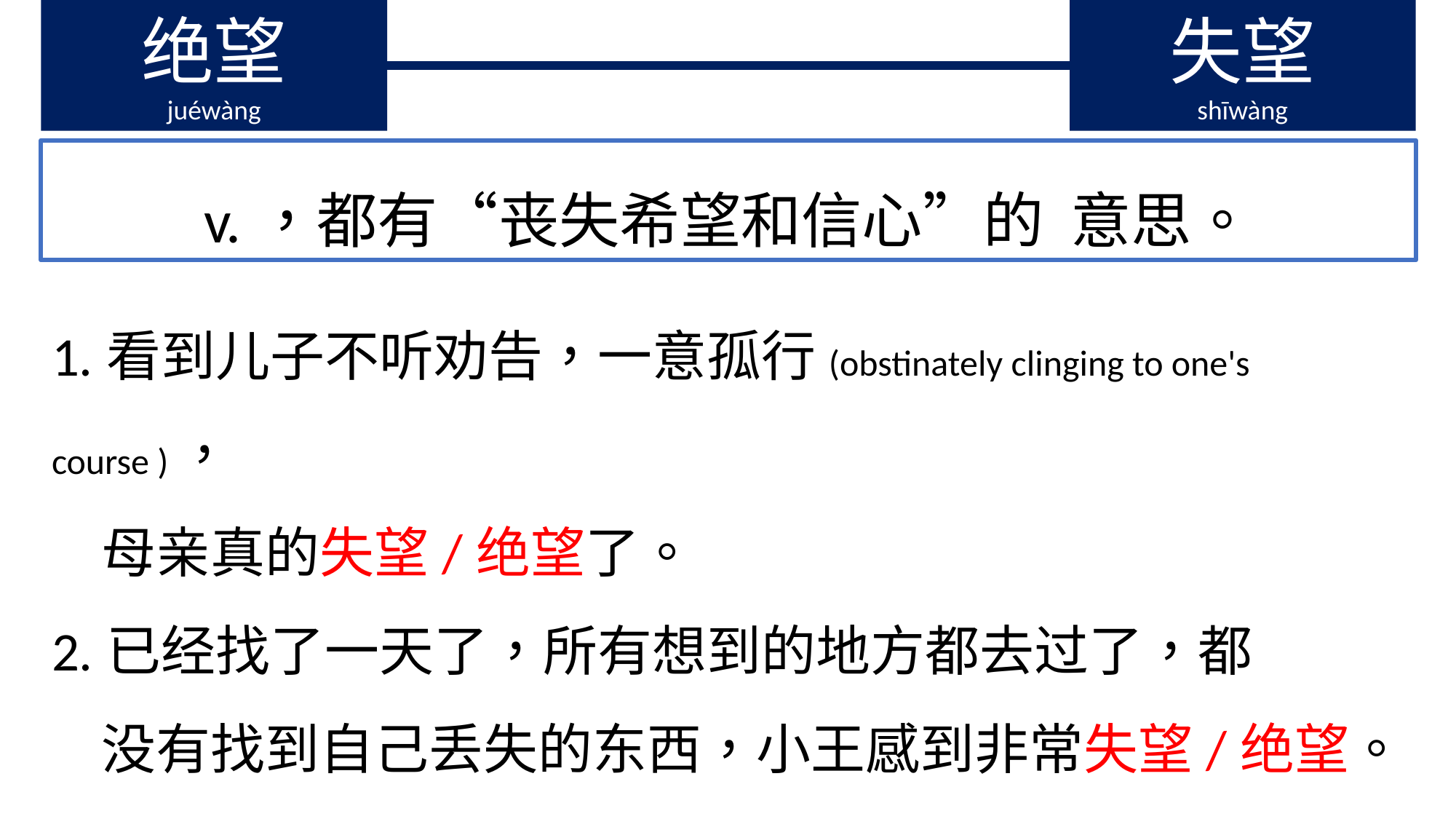

绝望
juéwàng
失望
shīwàng
v.，都有“丧失希望和信心”的  意思。
1.看到儿子不听劝告，一意孤行(obstinately clinging to one's course )，
   母亲真的失望/绝望了。
2.已经找了一天了，所有想到的地方都去过了，都
   没有找到自己丢失的东西，小王感到非常失望/绝望。